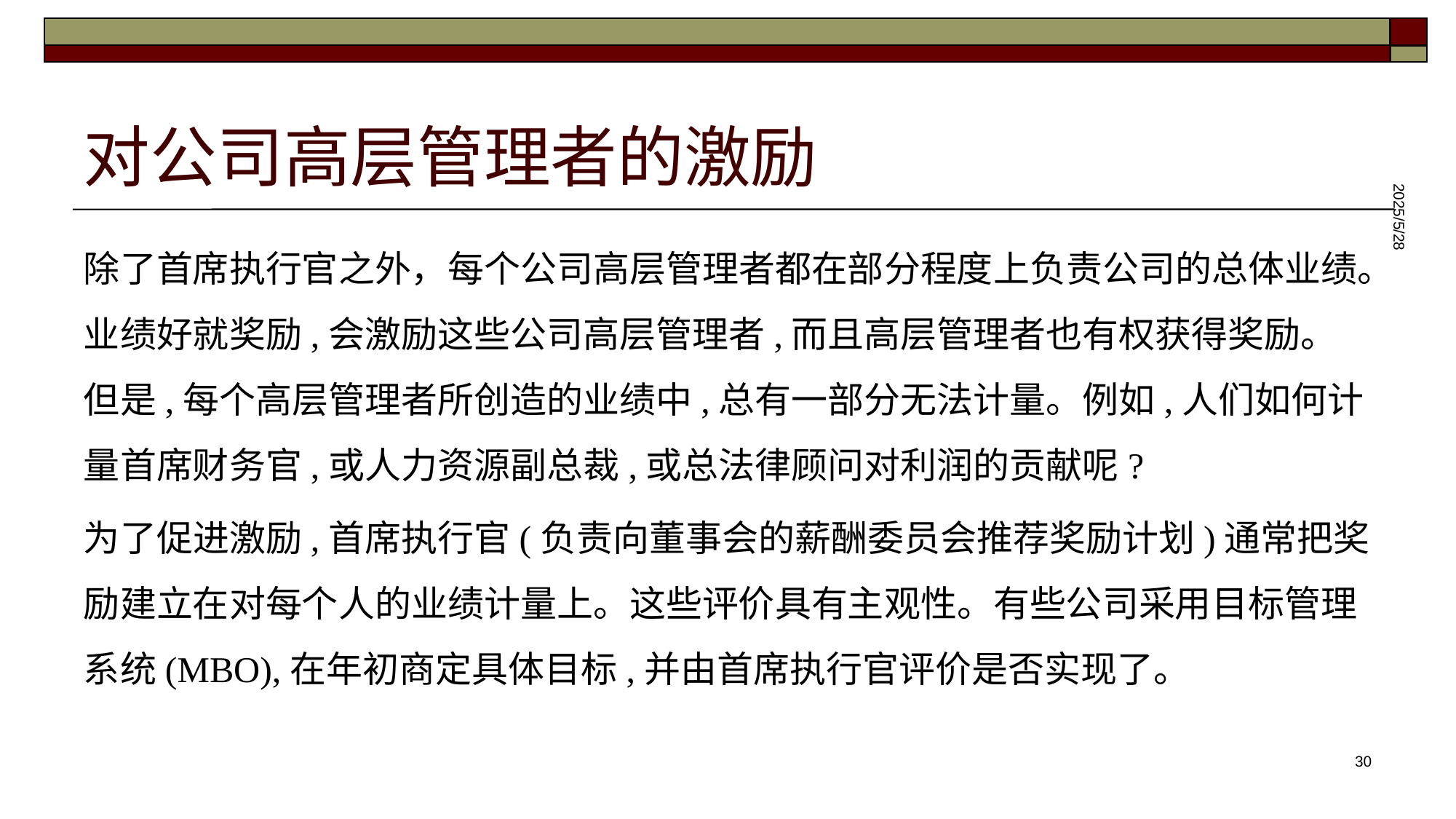

# 对公司高层管理者的激励
2025/5/28
除了首席执行官之外，每个公司高层管理者都在部分程度上负责公司的总体业绩。业绩好就奖励,会激励这些公司高层管理者,而且高层管理者也有权获得奖励。但是,每个高层管理者所创造的业绩中,总有一部分无法计量。例如,人们如何计量首席财务官,或人力资源副总裁,或总法律顾问对利润的贡献呢?
为了促进激励,首席执行官(负责向董事会的薪酬委员会推荐奖励计划)通常把奖励建立在对每个人的业绩计量上。这些评价具有主观性。有些公司采用目标管理系统(MBO),在年初商定具体目标,并由首席执行官评价是否实现了。

30